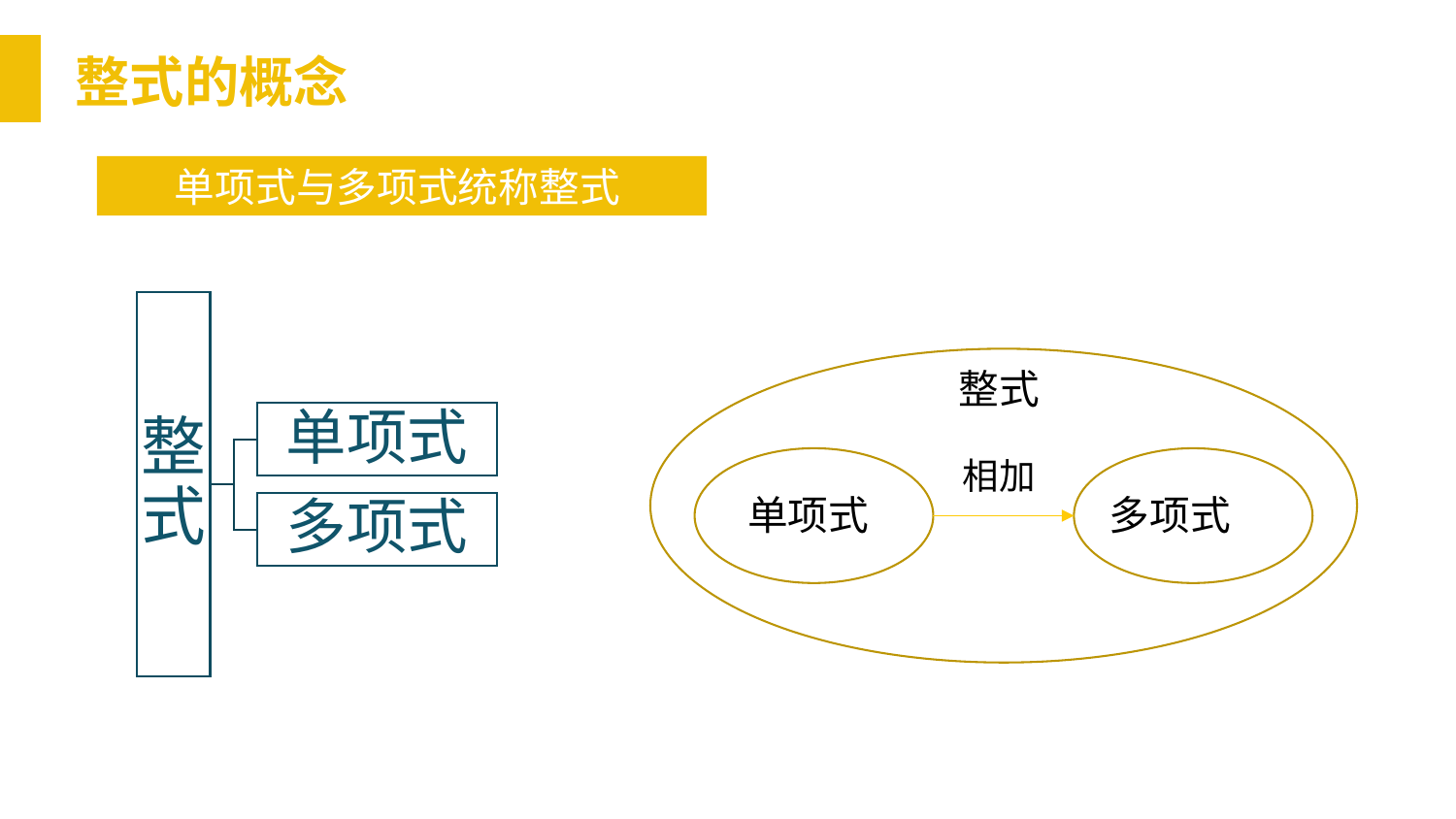

整式的概念
单项式与多项式统称整式

整式
单项式
多项式

整式

相加
单项式
多项式